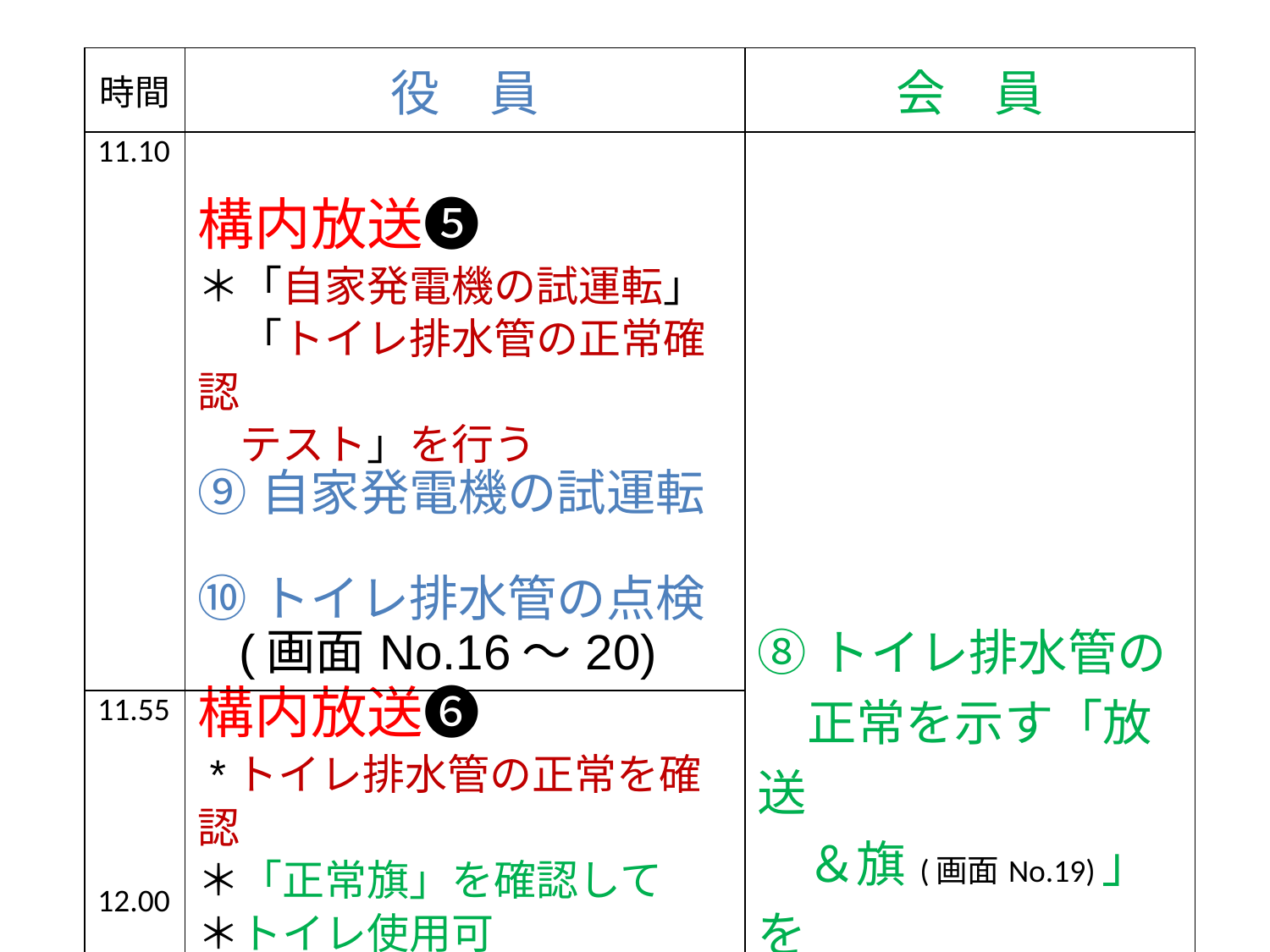

| 時間 | 役　員 | 会　員 |
| --- | --- | --- |
| 11.10 | 構内放送➎ ＊「自家発電機の試運転」 　「トイレ排水管の正常確認 　テスト」を行う ⑨自家発電機の試運転 ⑩トイレ排水管の点検 (画面No.16～20) | ⑧トイレ排水管の 　正常を示す「放送 　＆旗(画面No.19)」を 確認する |
| 11.55 12.00 | 構内放送➏ \*トイレ排水管の正常を確認 ＊「正常旗」を確認して ＊トイレ使用可 ⑪排水管の正常を示す 　 黄色い防災旗掲揚 |  |